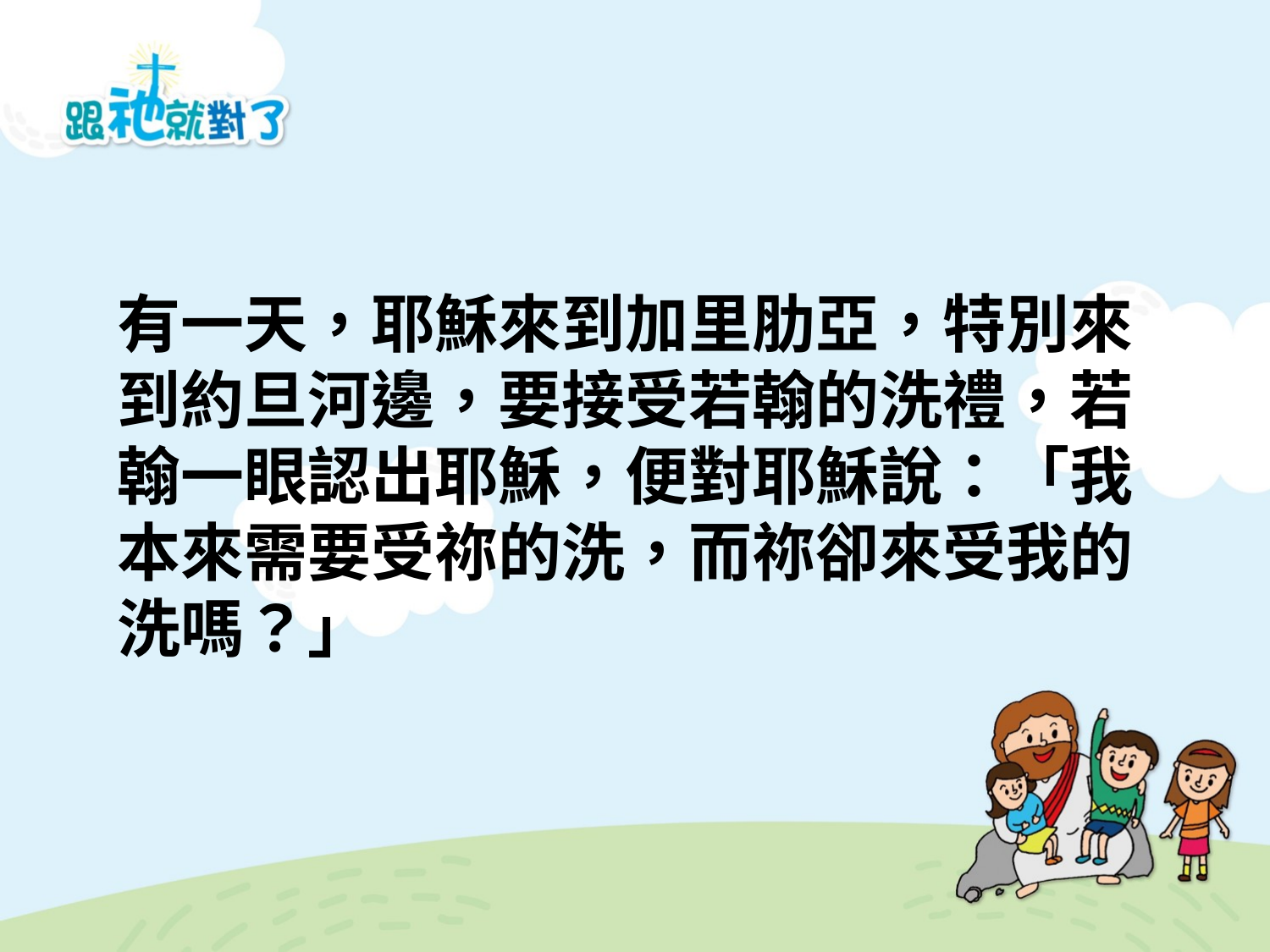

有一天，耶穌來到加里肋亞，特別來到約旦河邊，要接受若翰的洗禮，若翰一眼認出耶穌，便對耶穌說：「我本來需要受祢的洗，而祢卻來受我的洗嗎？」